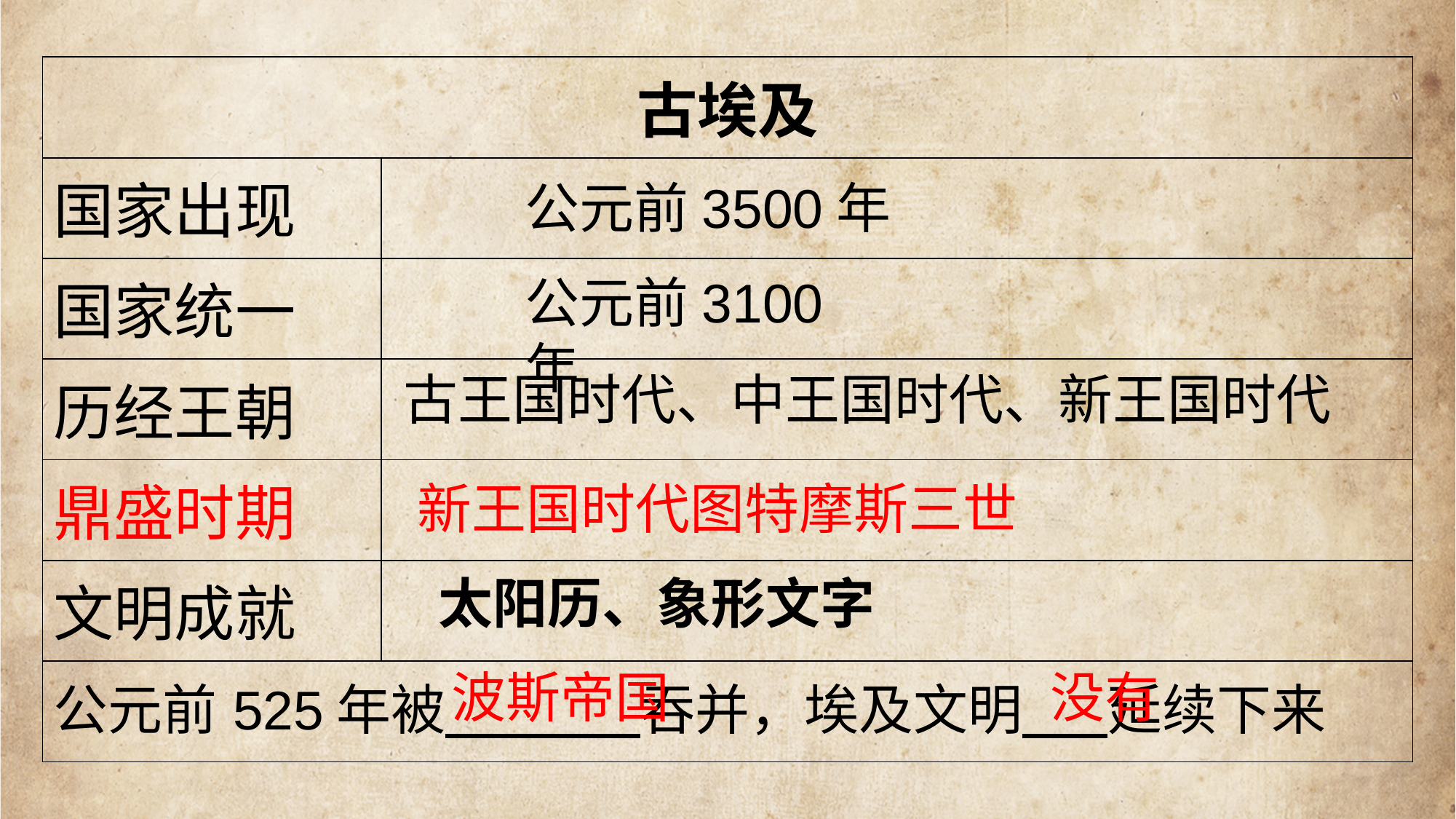

| 古埃及 |  |
| --- | --- |
| 国家出现 |  |
| 国家统一 |  |
| 历经王朝 |  |
| 鼎盛时期 |  |
| 文明成就 |  |
| 公元前525年被 吞并，埃及文明 延续下来 |  |
公元前3500年
公元前3100年
古王国时代、中王国时代、新王国时代
新王国时代图特摩斯三世
太阳历、象形文字
 波斯帝国
没有